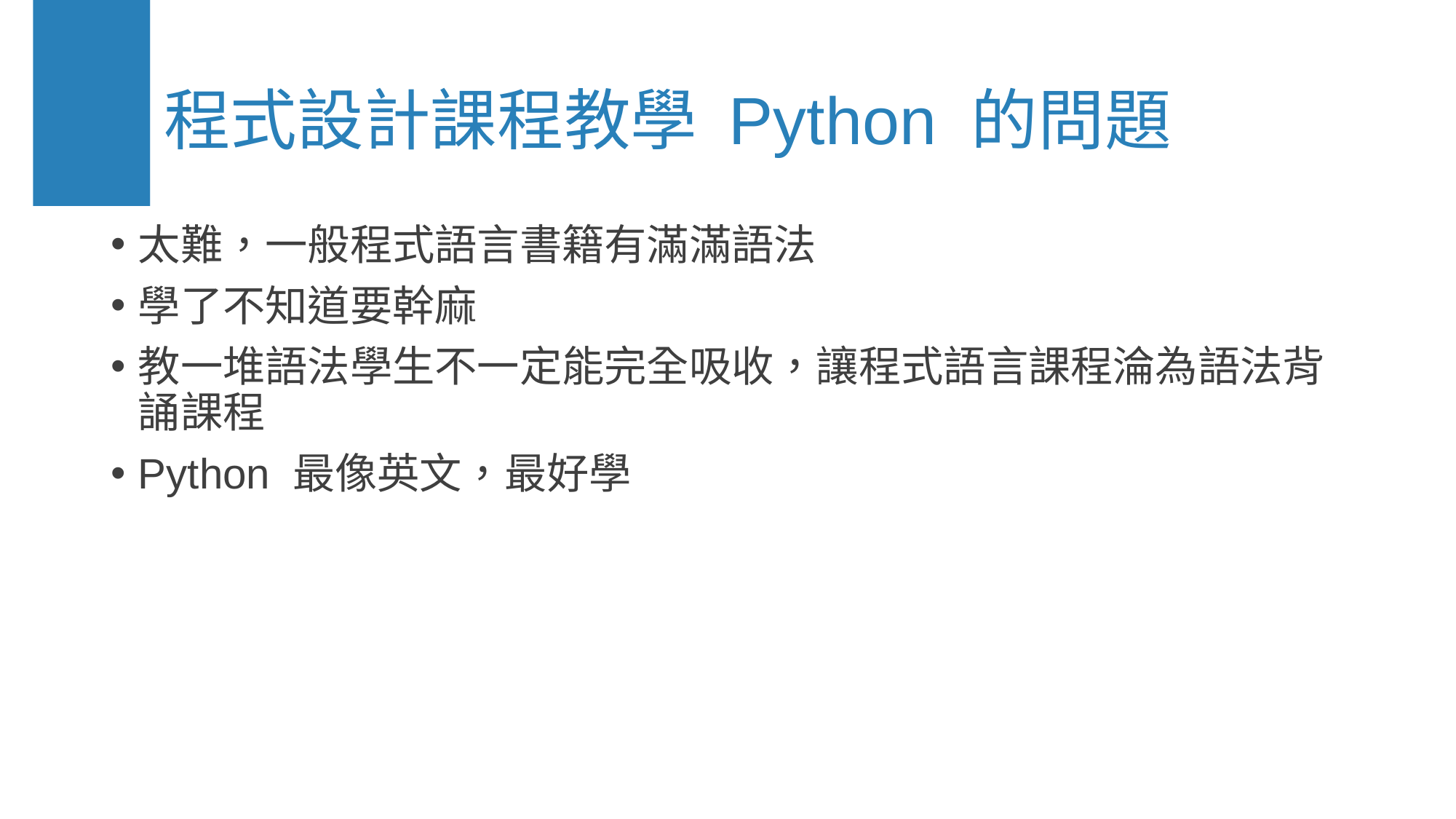

# 程式設計課程教學 Python 的問題
太難，一般程式語言書籍有滿滿語法
學了不知道要幹麻
教一堆語法學生不一定能完全吸收，讓程式語言課程淪為語法背誦課程
Python 最像英文，最好學